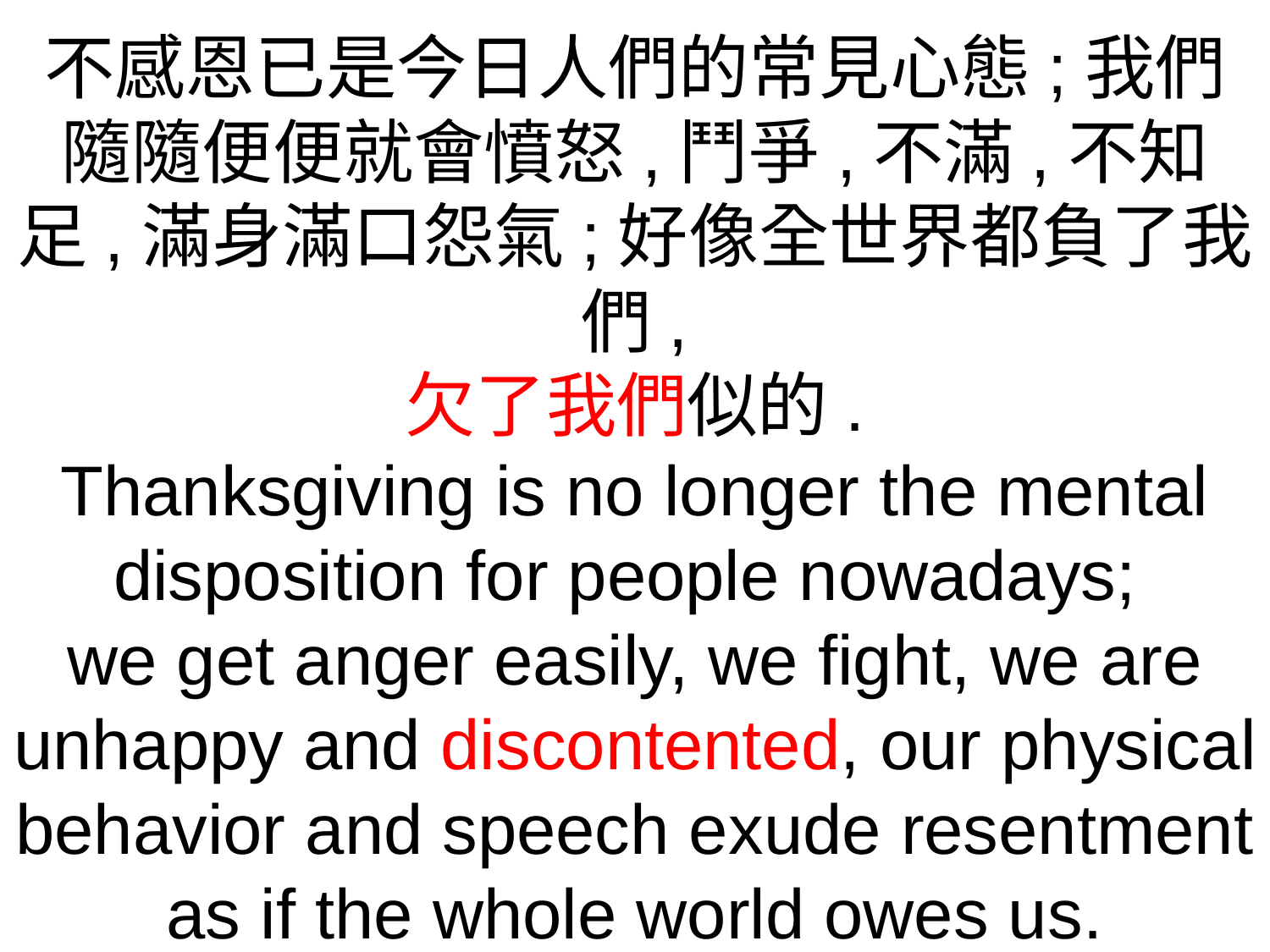

不感恩已是今日人們的常見心態;我們隨隨便便就會憤怒,鬥爭,不滿,不知足,滿身滿口怨氣;好像全世界都負了我們,
欠了我們似的.
Thanksgiving is no longer the mental disposition for people nowadays;
we get anger easily, we fight, we are unhappy and discontented, our physical behavior and speech exude resentment as if the whole world owes us.